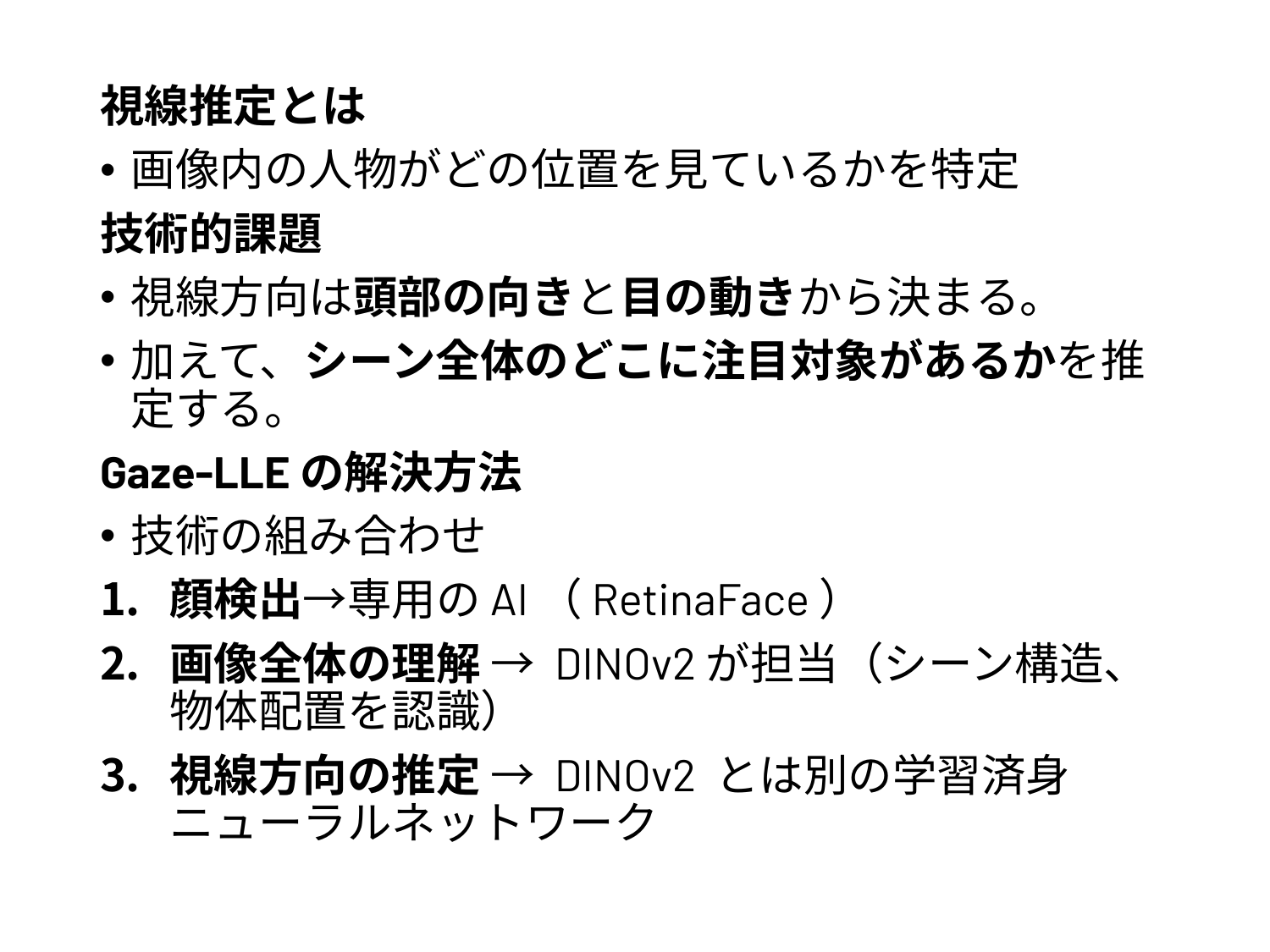

視線推定とは
画像内の人物がどの位置を見ているかを特定
技術的課題
視線方向は頭部の向きと目の動きから決まる。
加えて、シーン全体のどこに注目対象があるかを推定する。
Gaze-LLEの解決方法
技術の組み合わせ
顔検出→専用のAI（RetinaFace）
画像全体の理解 → DINOv2が担当（シーン構造、物体配置を認識）
視線方向の推定 → DINOv2 とは別の学習済身ニューラルネットワーク